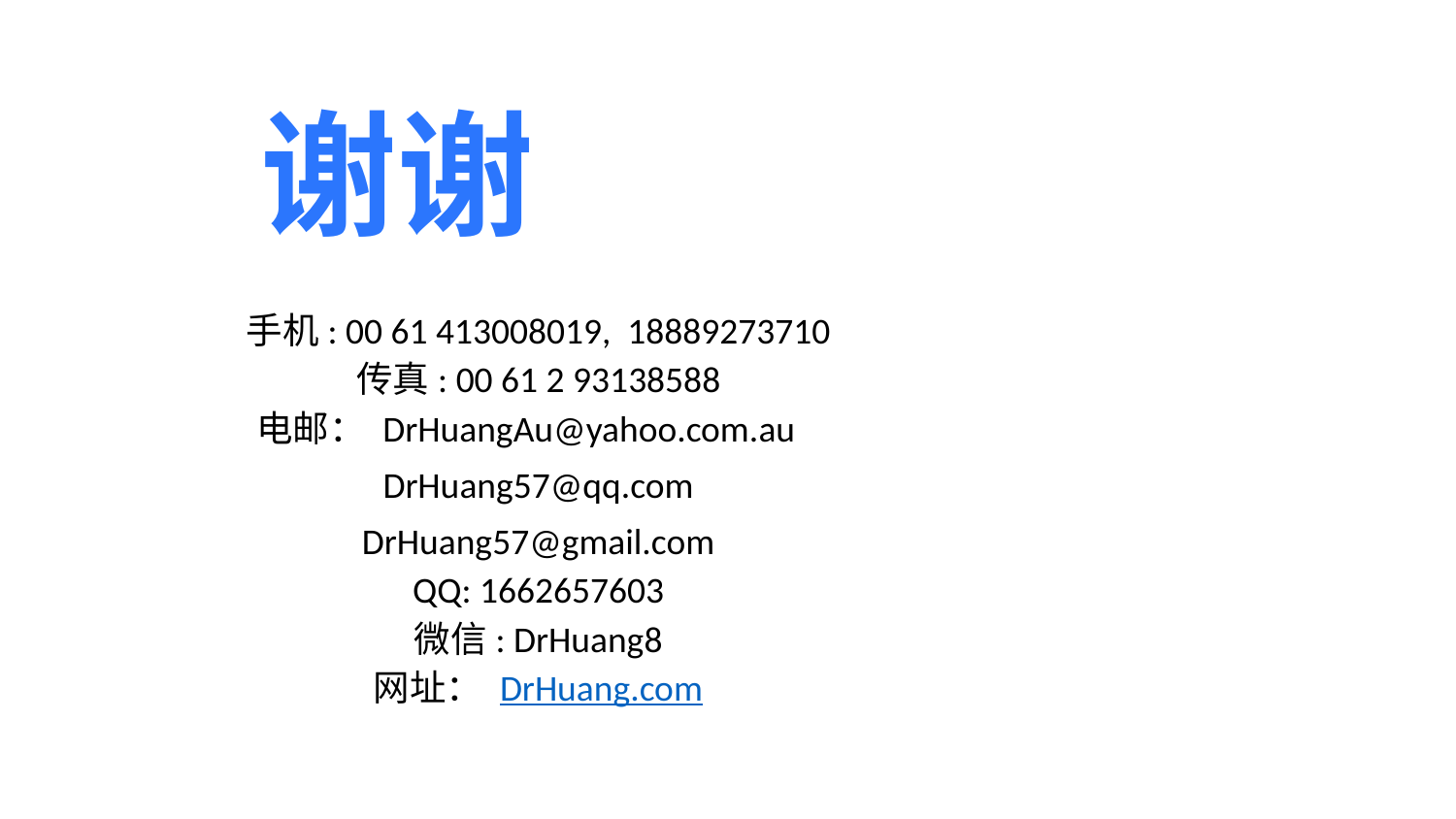

谢谢
手机: 00 61 413008019,  18889273710
传真: 00 61 2 93138588
电邮： DrHuangAu@yahoo.com.au
DrHuang57@qq.com
DrHuang57@gmail.com
QQ: 1662657603
微信: DrHuang8
网址： DrHuang.com